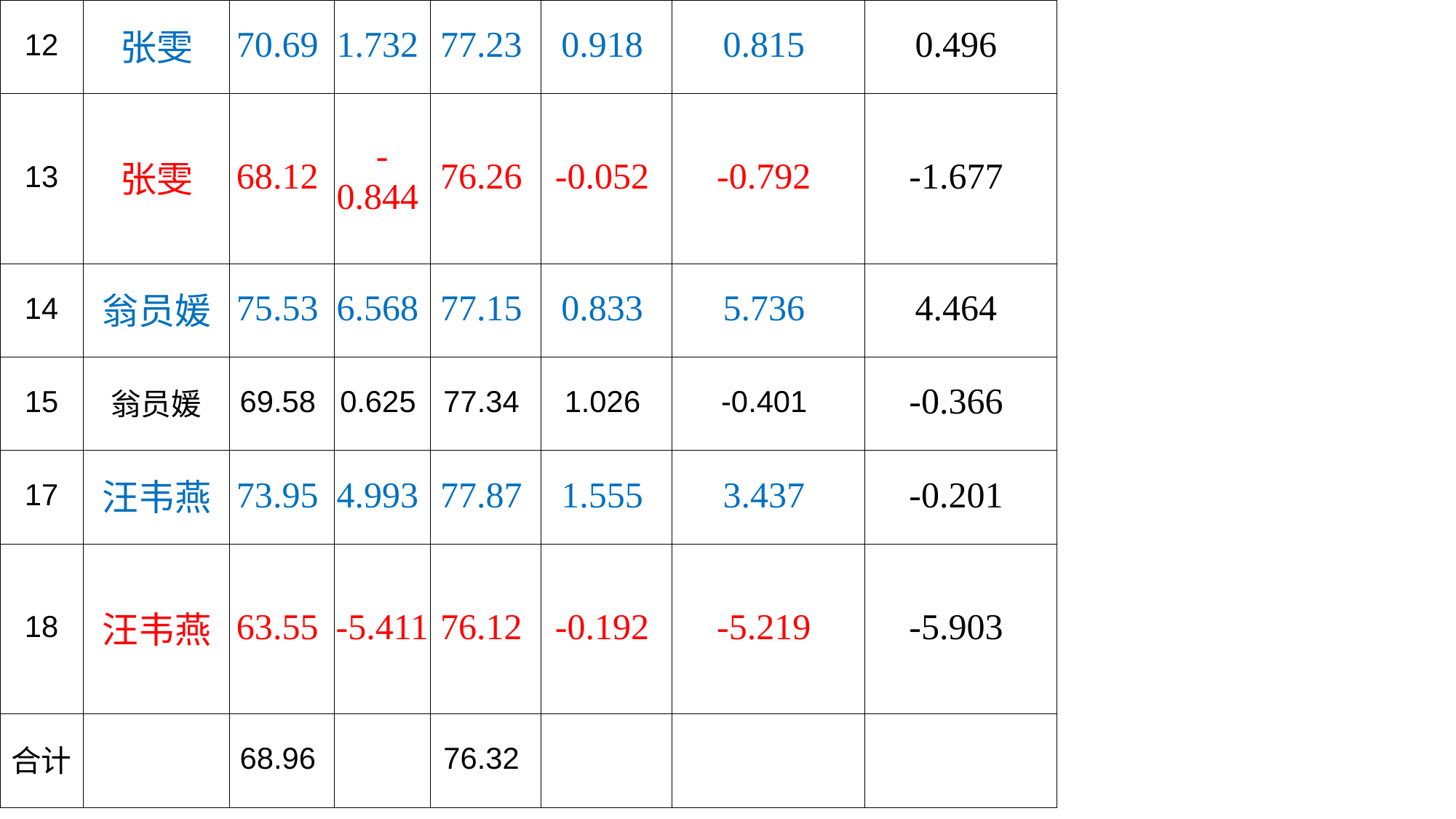

| 12 | 张雯 | 70.69 | 1.732 | 77.23 | 0.918 | 0.815 | 0.496 |
| --- | --- | --- | --- | --- | --- | --- | --- |
| 13 | 张雯 | 68.12 | -0.844 | 76.26 | -0.052 | -0.792 | -1.677 |
| 14 | 翁员媛 | 75.53 | 6.568 | 77.15 | 0.833 | 5.736 | 4.464 |
| 15 | 翁员媛 | 69.58 | 0.625 | 77.34 | 1.026 | -0.401 | -0.366 |
| 17 | 汪韦燕 | 73.95 | 4.993 | 77.87 | 1.555 | 3.437 | -0.201 |
| 18 | 汪韦燕 | 63.55 | -5.411 | 76.12 | -0.192 | -5.219 | -5.903 |
| 合计 |  | 68.96 |  | 76.32 |  |  |  |